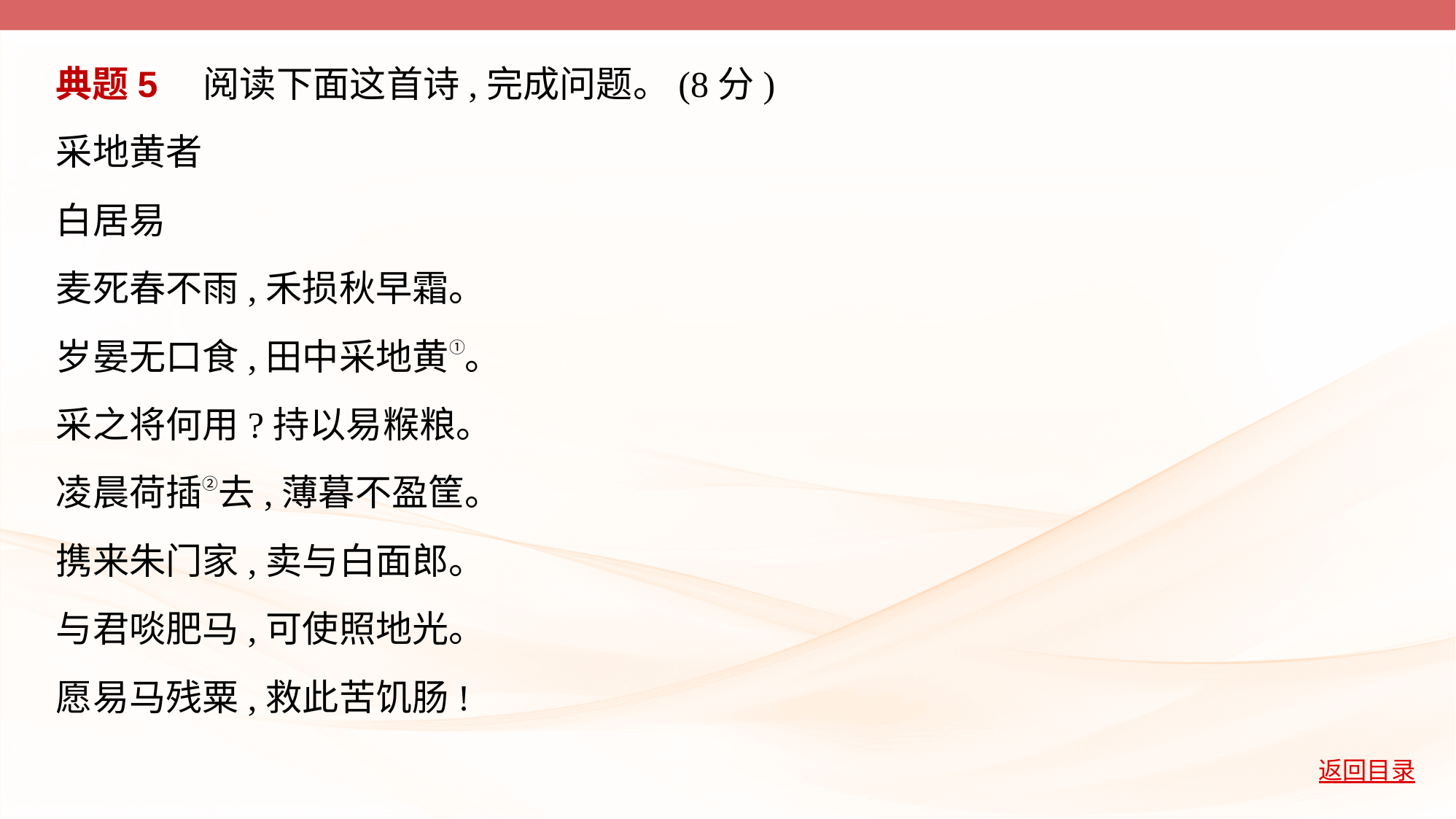

典题5　阅读下面这首诗,完成问题。(8分)
采地黄者
白居易
麦死春不雨,禾损秋早霜。
岁晏无口食,田中采地黄①。
采之将何用?持以易糇粮。
凌晨荷插②去,薄暮不盈筐。
携来朱门家,卖与白面郎。
与君啖肥马,可使照地光。
愿易马残粟,救此苦饥肠!